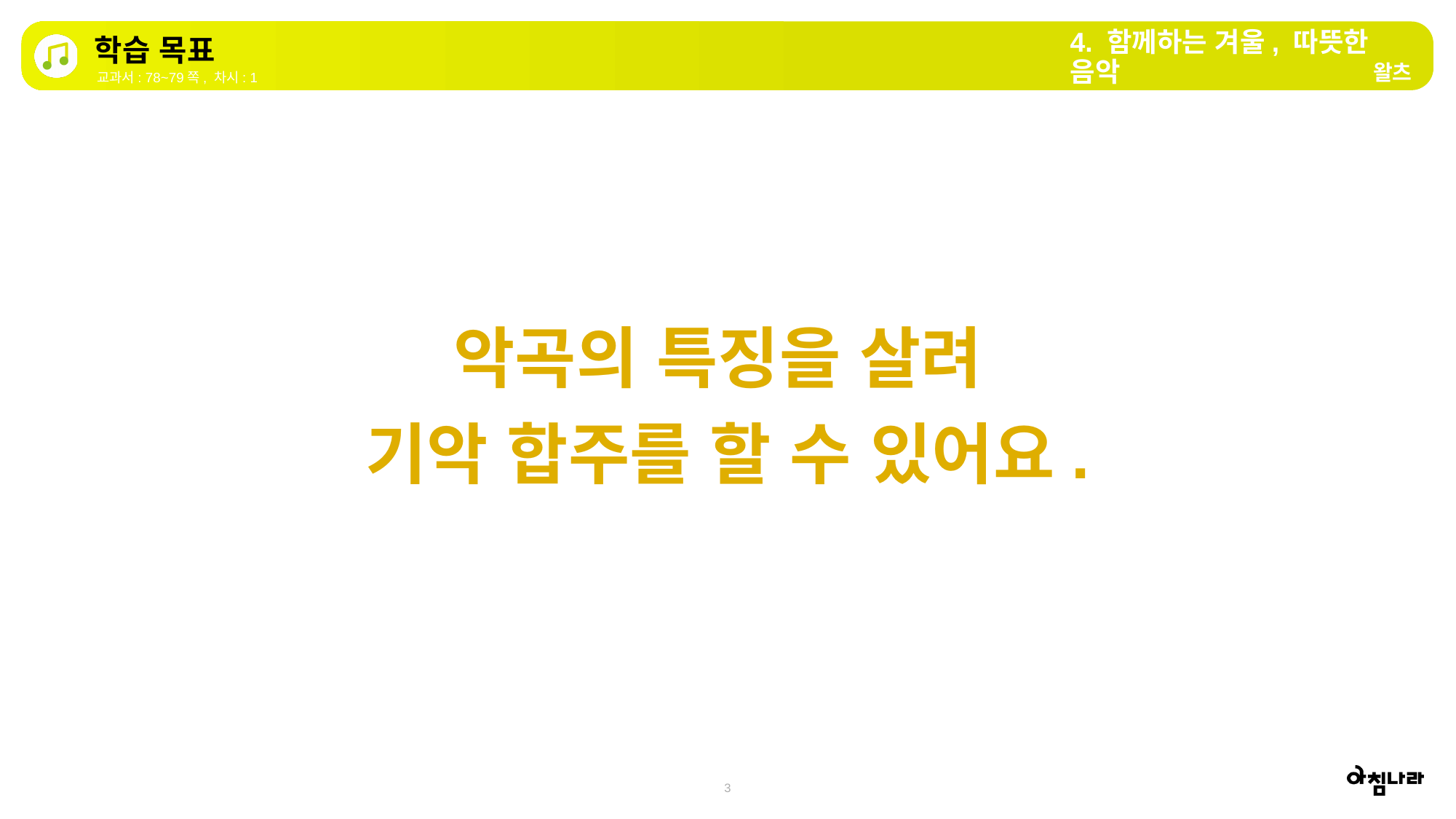

4. 함께하는 겨울, 따뜻한 음악
학습 목표
왈츠
교과서: 78~79쪽, 차시: 1
악곡의 특징을 살려
기악 합주를 할 수 있어요.
3